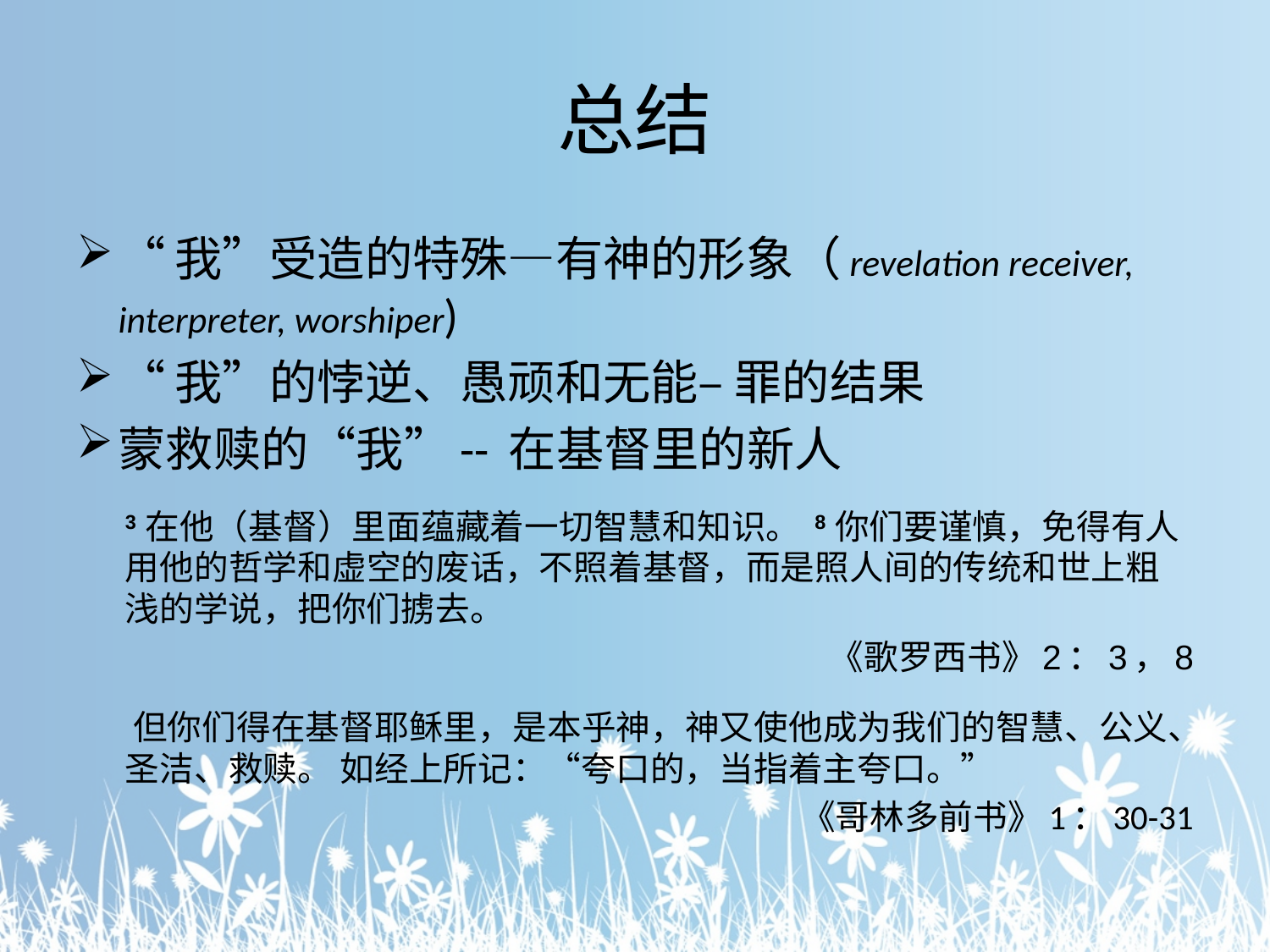

# 总结
“我”受造的特殊—有神的形象（revelation receiver, interpreter, worshiper)
“我”的悖逆、愚顽和无能– 罪的结果
蒙救赎的“我”-- 在基督里的新人

3 在他（基督）里面蕴藏着一切智慧和知识。 8 你们要谨慎，免得有人用他的哲学和虚空的废话，不照着基督，而是照人间的传统和世上粗浅的学说，把你们掳去。
《歌罗西书》2：3，8

 但你们得在基督耶稣里，是本乎神，神又使他成为我们的智慧、公义、圣洁、救赎。 如经上所记：“夸口的，当指着主夸口。”
《哥林多前书》1：30-31